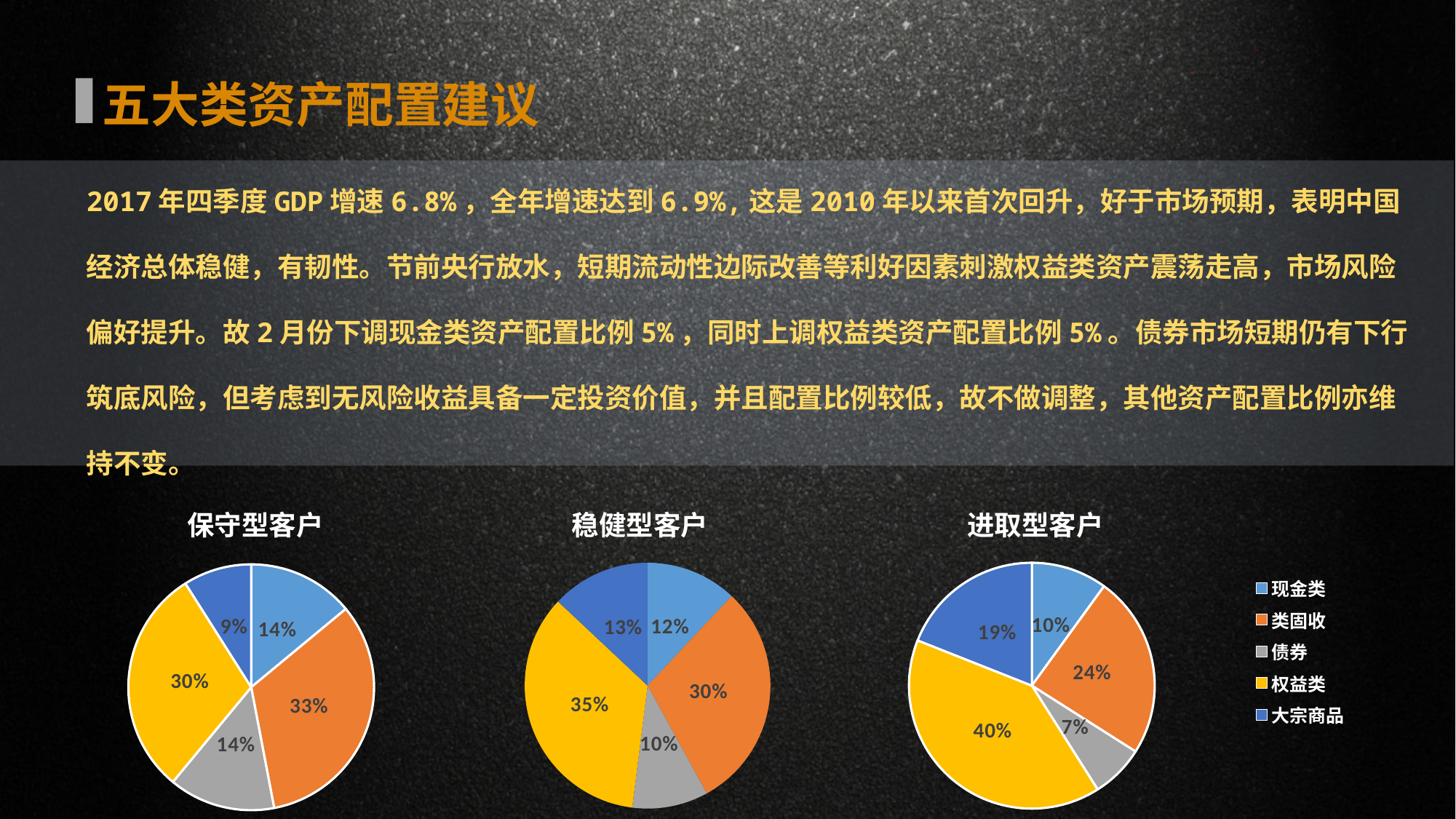

五大类资产配置建议

2017年四季度GDP增速6.8%，全年增速达到6.9%,这是2010年以来首次回升，好于市场预期，表明中国经济总体稳健，有韧性。节前央行放水，短期流动性边际改善等利好因素刺激权益类资产震荡走高，市场风险偏好提升。故2月份下调现金类资产配置比例5%，同时上调权益类资产配置比例5%。债券市场短期仍有下行筑底风险，但考虑到无风险收益具备一定投资价值，并且配置比例较低，故不做调整，其他资产配置比例亦维持不变。

### Chart:

| Category | 稳健型客户 |
|---|---|
| 现金类 | 0.12 |
| 类固收 | 0.3 |
| 债券 | 0.1 |
| 权益类 | 0.35 |
| 大宗商品 | 0.13 |

### Chart:

| Category | 进取型客户 |
|---|---|
| 现金类 | 0.1 |
| 类固收 | 0.24 |
| 债券 | 0.07 |
| 权益类 | 0.4 |
| 大宗商品 | 0.19 |

### Chart:

| Category | 保守型客户 |
|---|---|
| 现金类 | 0.14 |
| 类固收 | 0.33 |
| 债券 | 0.14 |
| 权益类 | 0.3 |
| 大宗商品 | 0.09 |
5